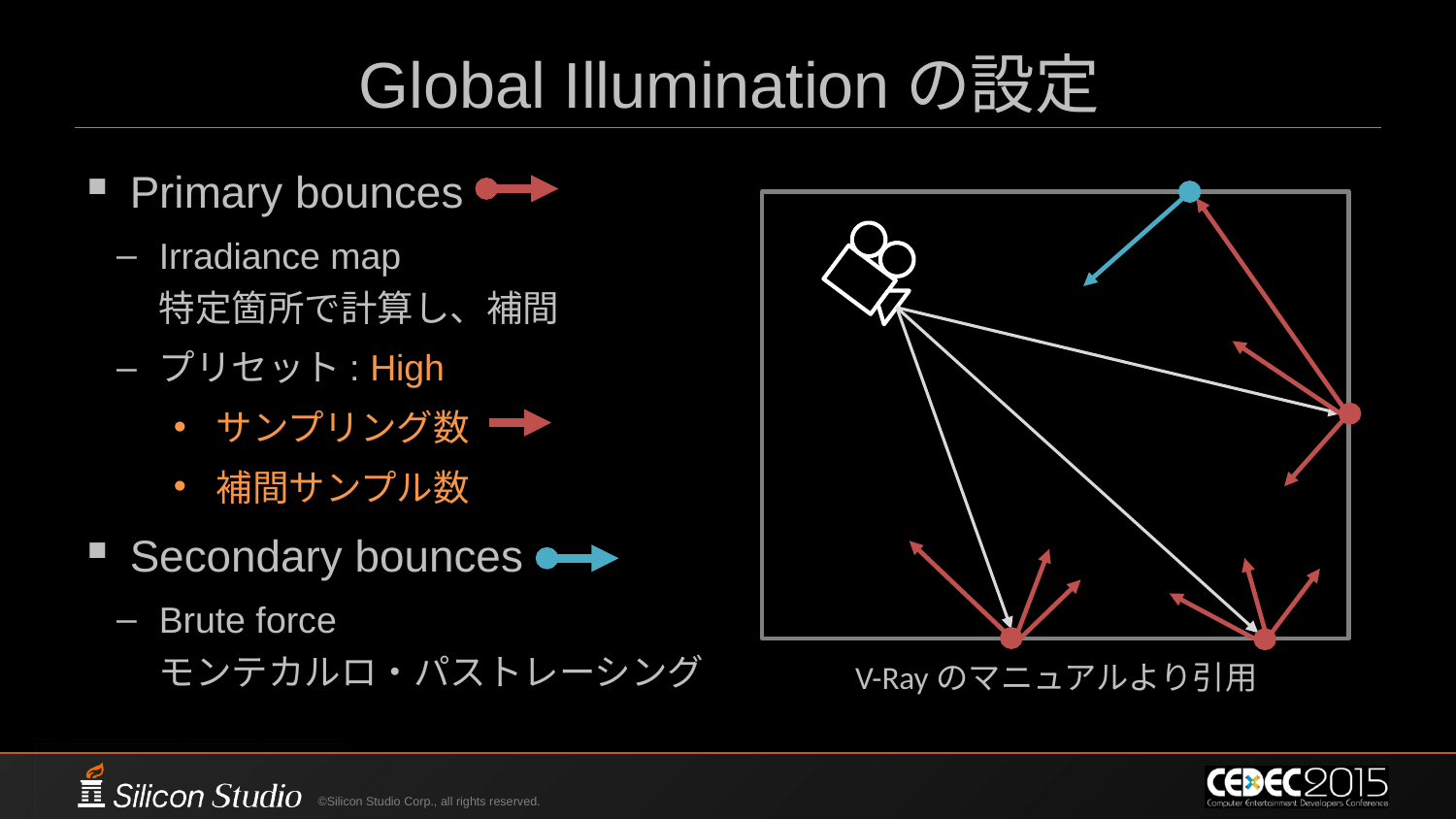

# Global Illuminationの設定
Primary bounces
Irradiance map
特定箇所で計算し、補間
プリセット: High
サンプリング数
補間サンプル数
Secondary bounces
Brute force
モンテカルロ・パストレーシング

V-Rayのマニュアルより引用